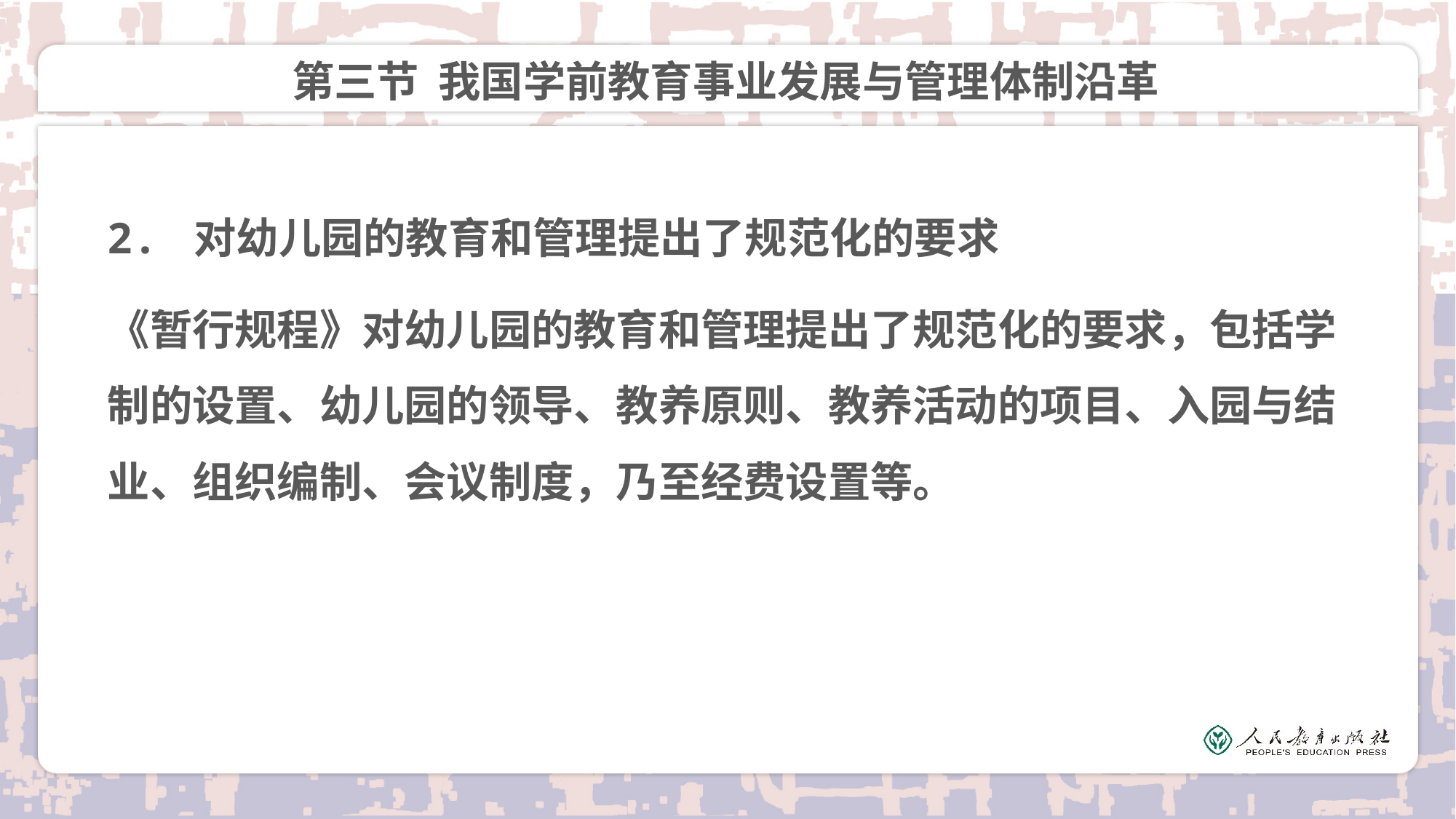

# 第三节  我国学前教育事业发展与管理体制沿革
2. 对幼儿园的教育和管理提出了规范化的要求
《暂行规程》对幼儿园的教育和管理提出了规范化的要求，包括学制的设置、幼儿园的领导、教养原则、教养活动的项目、入园与结业、组织编制、会议制度，乃至经费设置等。